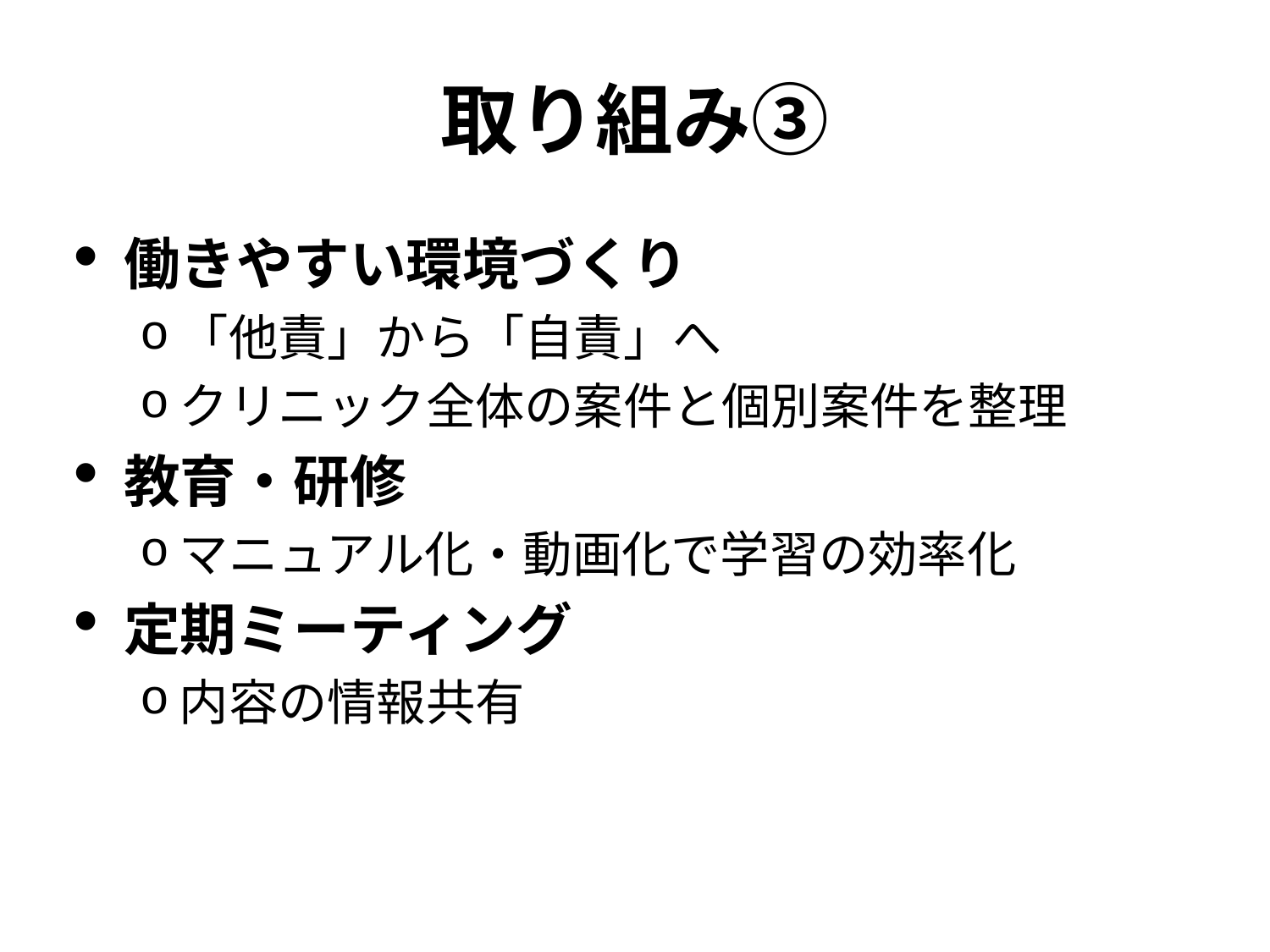

# 取り組み③
働きやすい環境づくり
「他責」から「自責」へ
クリニック全体の案件と個別案件を整理
教育・研修
マニュアル化・動画化で学習の効率化
定期ミーティング
内容の情報共有